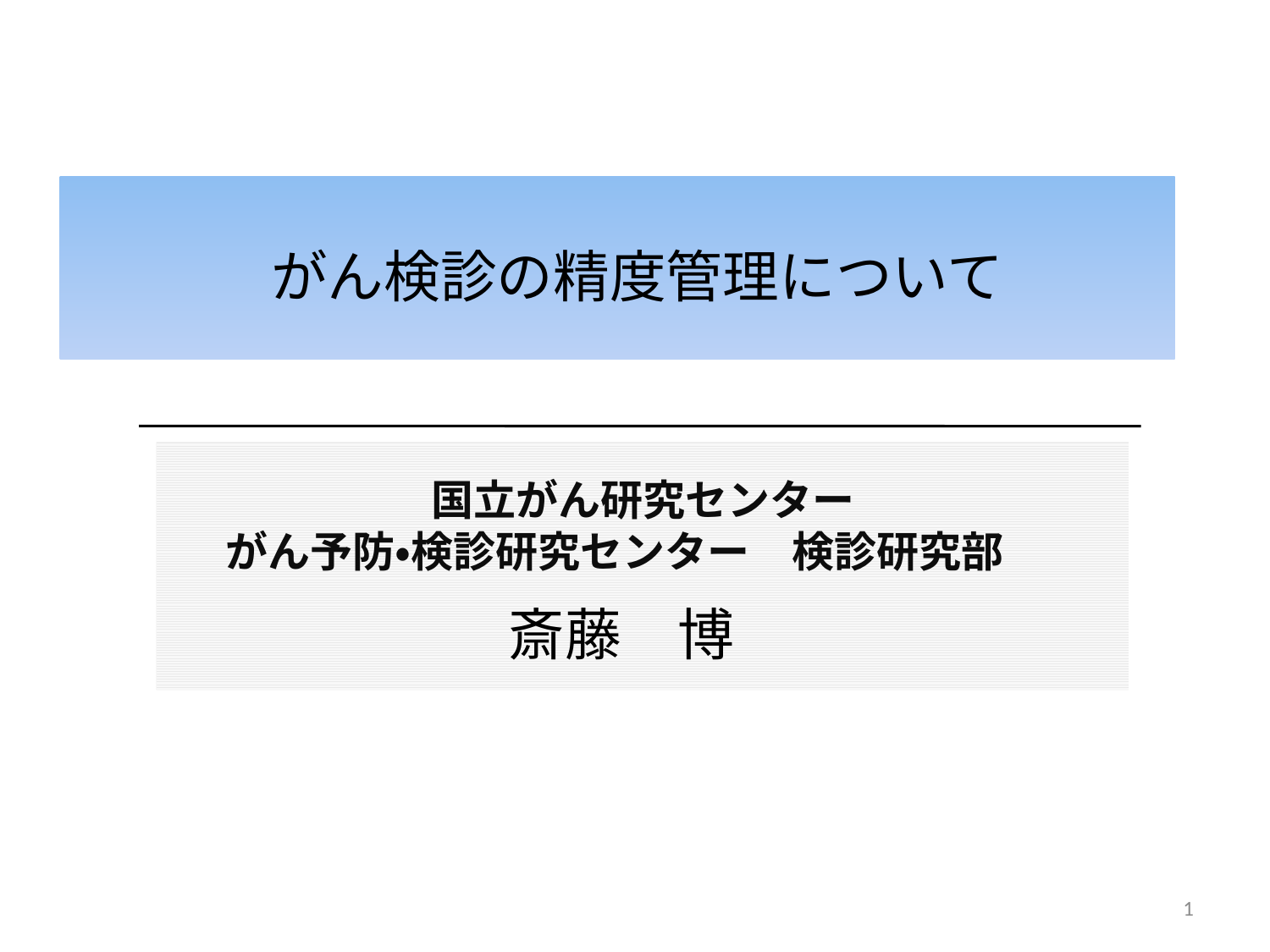

がん検診の精度管理について

　国立がん研究センター
がん予防・検診研究センター　検診研究部
斎藤　博
1